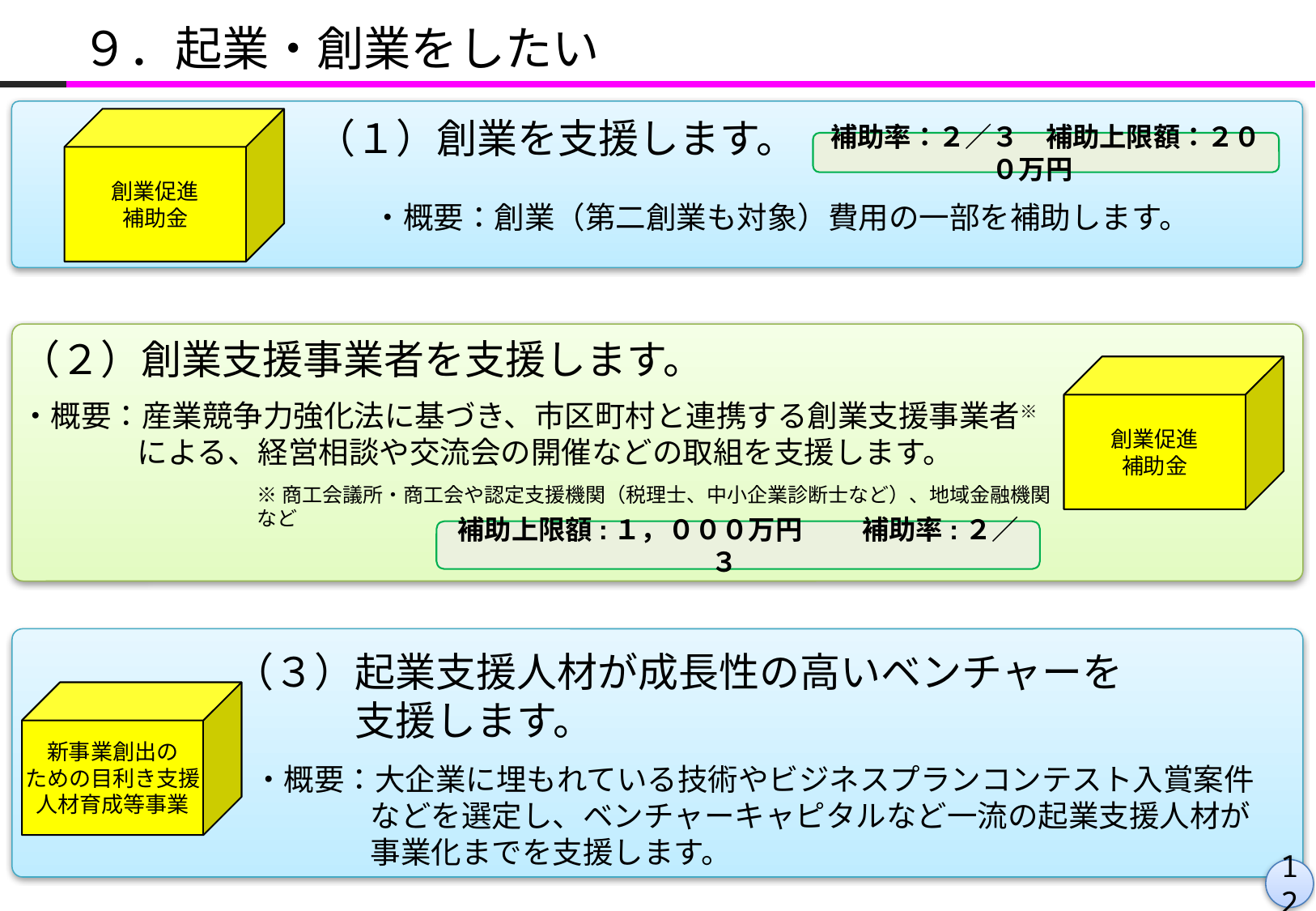

９．起業・創業をしたい

（１）創業を支援します。
創業促進
補助金
補助率：２／３　補助上限額：２００万円
 ・概要：創業（第二創業も対象）費用の一部を補助します。

（２）創業支援事業者を支援します。
創業促進
補助金
 ・概要：産業競争力強化法に基づき、市区町村と連携する創業支援事業者※による、経営相談や交流会の開催などの取組を支援します。
※商工会議所・商工会や認定支援機関（税理士、中小企業診断士など）、地域金融機関など
補助上限額:１，０００万円 　　補助率:２／３

（３）起業支援人材が成長性の高いベンチャーを
　　　支援します。
新事業創出の
ための目利き支援
人材育成等事業
 ・概要：大企業に埋もれている技術やビジネスプランコンテスト入賞案件などを選定し、ベンチャーキャピタルなど一流の起業支援人材が事業化までを支援します。
12